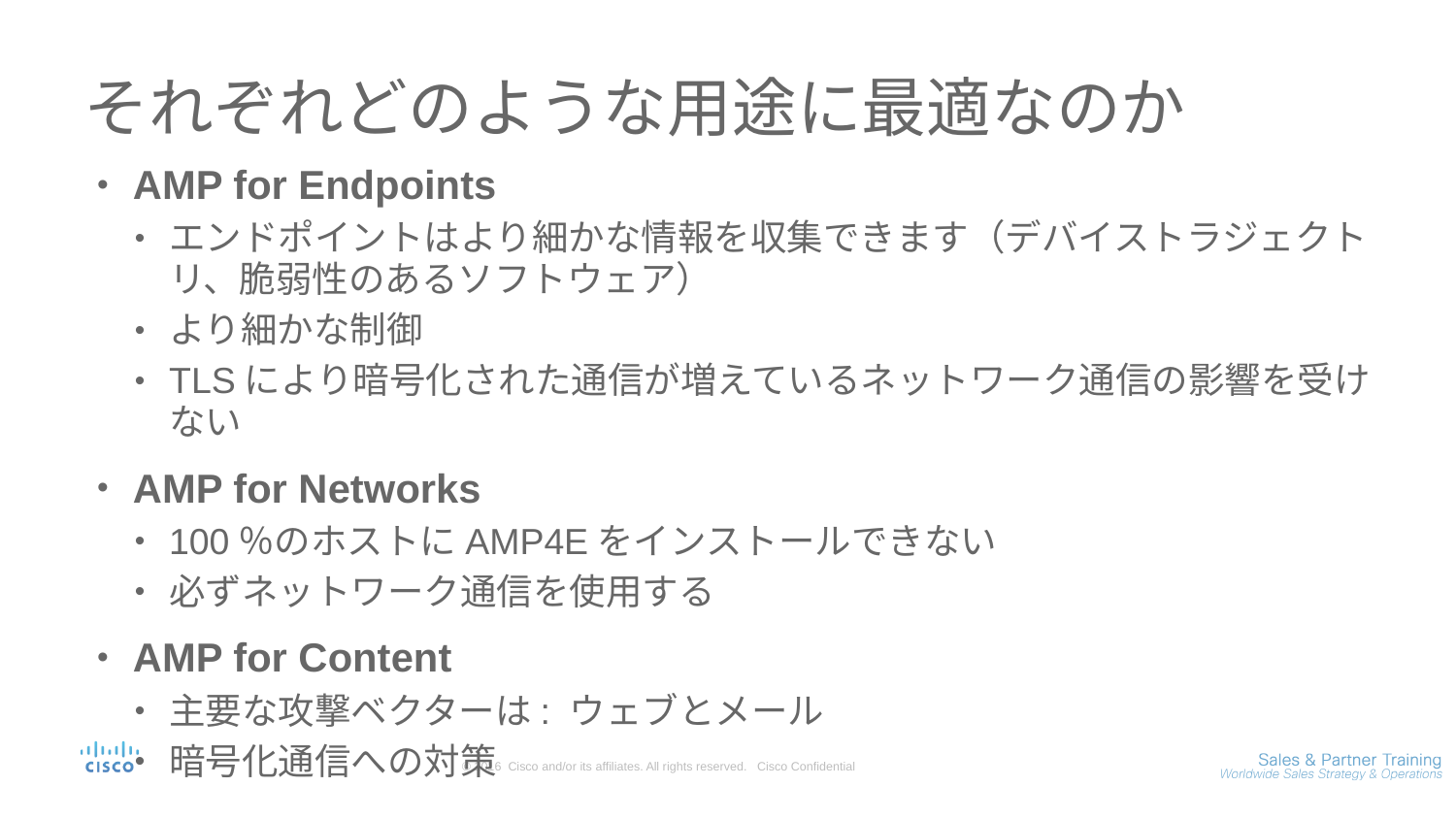

# それぞれどのような用途に最適なのか
AMP for Endpoints
エンドポイントはより細かな情報を収集できます（デバイストラジェクトリ、脆弱性のあるソフトウェア）
より細かな制御
TLSにより暗号化された通信が増えているネットワーク通信の影響を受けない
AMP for Networks
100％のホストにAMP4Eをインストールできない
必ずネットワーク通信を使用する
AMP for Content
主要な攻撃ベクターは: ウェブとメール
暗号化通信への対策